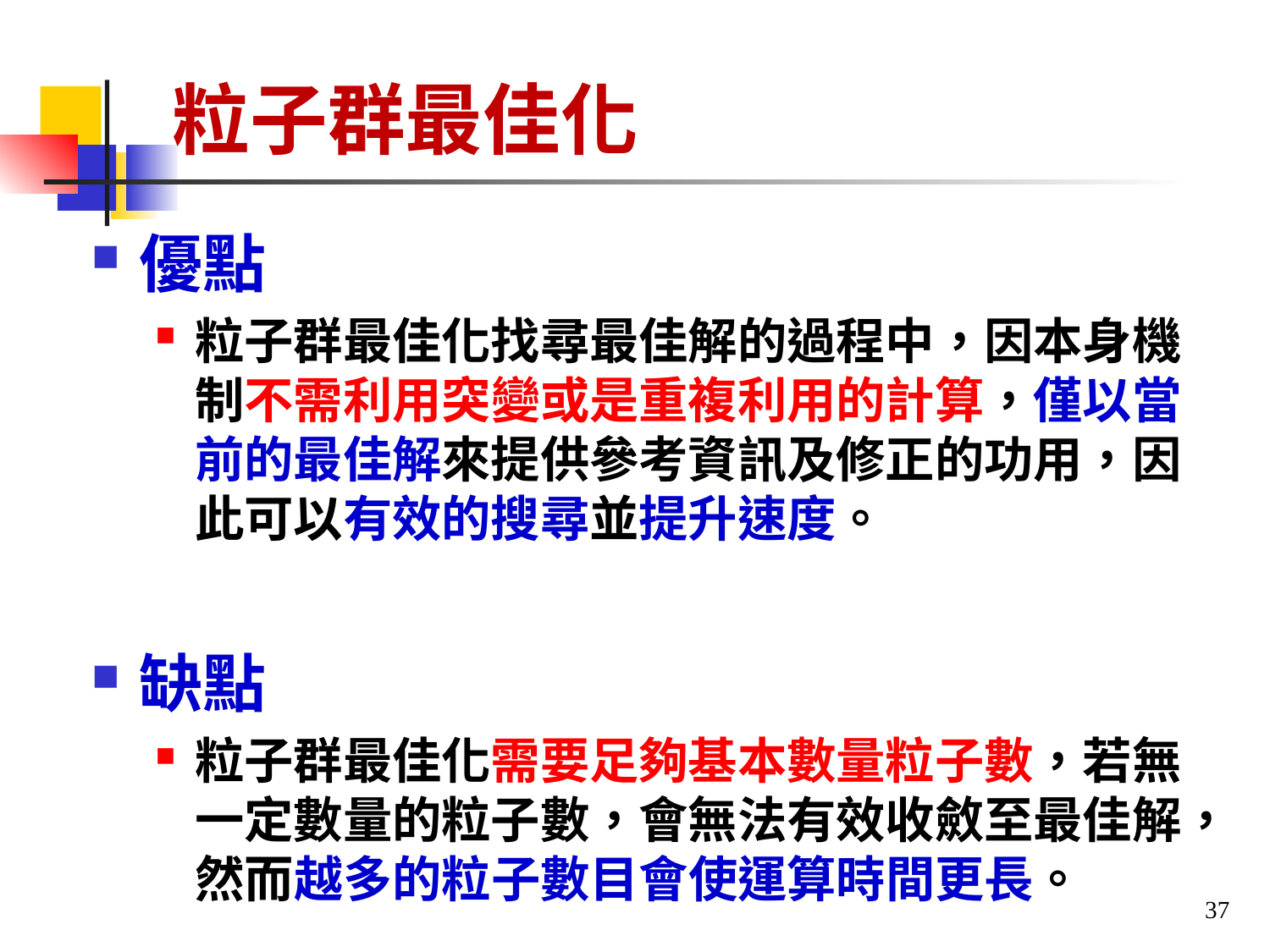

# 粒子群最佳化
優點
粒子群最佳化找尋最佳解的過程中，因本身機制不需利用突變或是重複利用的計算，僅以當前的最佳解來提供參考資訊及修正的功用，因此可以有效的搜尋並提升速度。

缺點
粒子群最佳化需要足夠基本數量粒子數，若無一定數量的粒子數，會無法有效收斂至最佳解，然而越多的粒子數目會使運算時間更長。
37